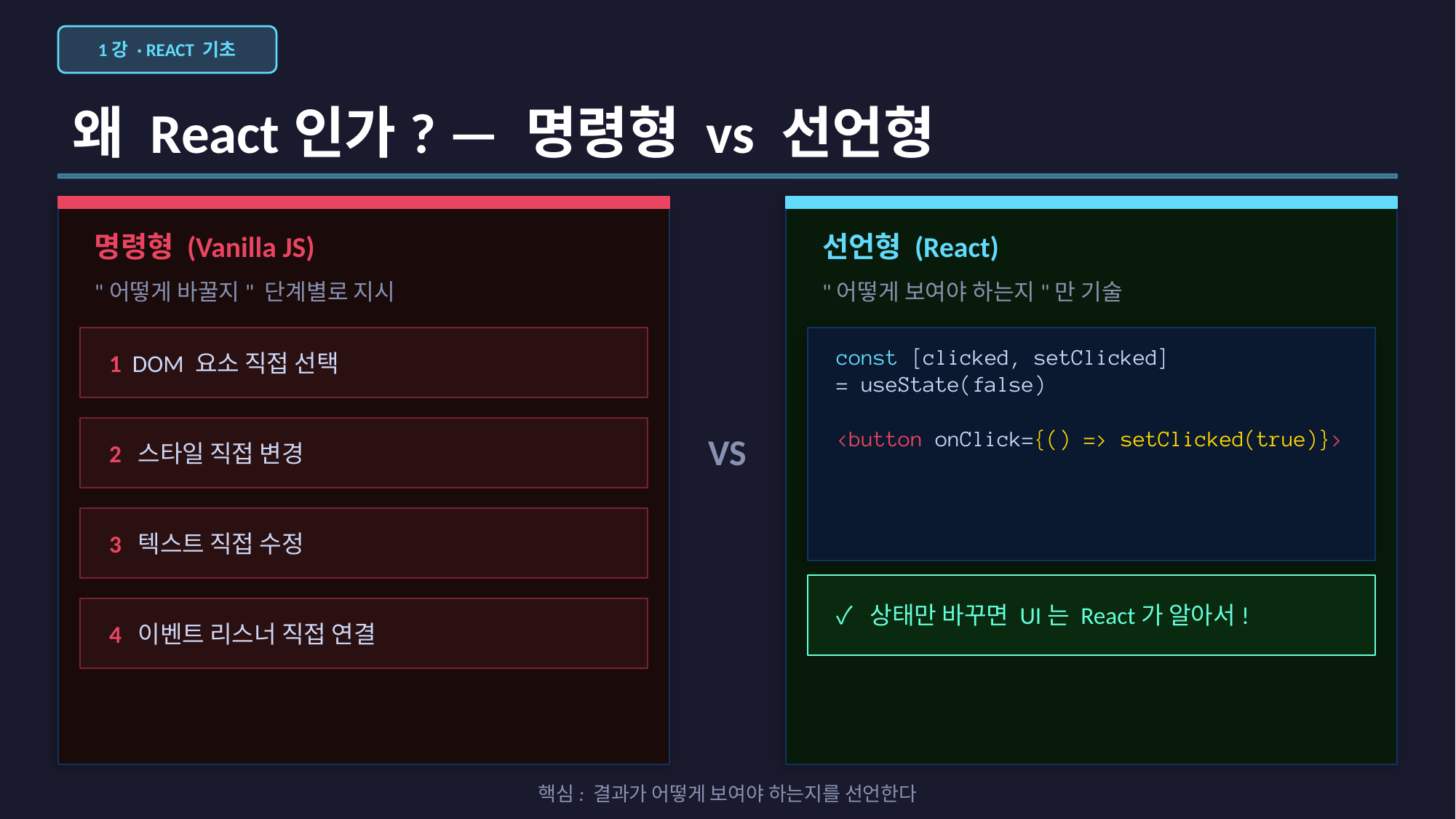

1강 · REACT 기초
왜 React인가? — 명령형 vs 선언형

명령형 (Vanilla JS)
선언형 (React)
"어떻게 바꿀지" 단계별로 지시
"어떻게 보여야 하는지"만 기술

1  DOM 요소 직접 선택
const [clicked, setClicked]
= useState(false)
<button onClick={() => setClicked(true)}>
VS

2  스타일 직접 변경

3  텍스트 직접 수정

✓  상태만 바꾸면 UI는 React가 알아서!

4  이벤트 리스너 직접 연결
핵심: 결과가 어떻게 보여야 하는지를 선언한다